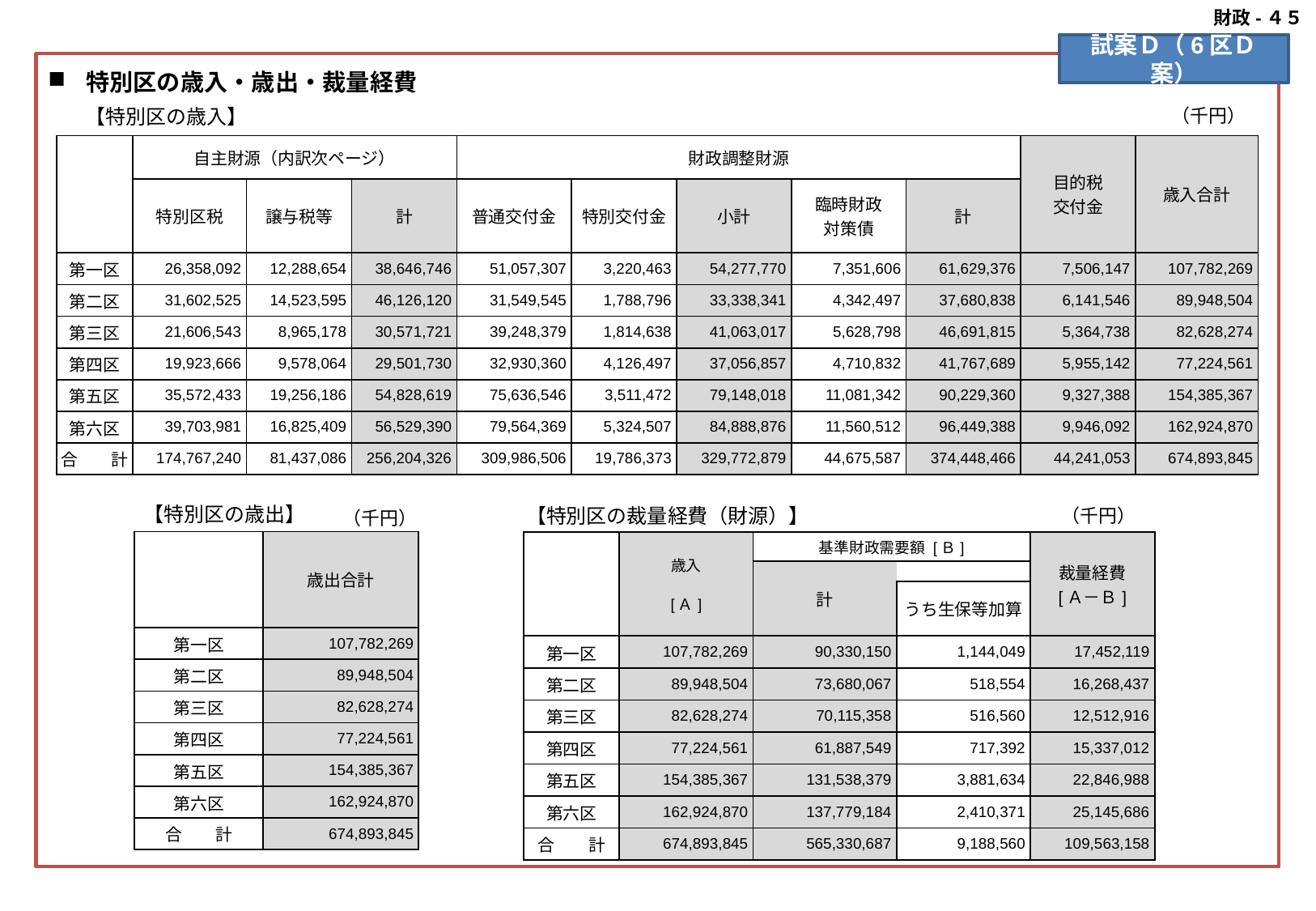

財政-４５
#
試案Ｄ（6区Ｄ案）

特別区の歳入・歳出・裁量経費

（千円）
【特別区の歳入】
|  | 自主財源（内訳次ページ） |  |  | 財政調整財源 |  |  |  |  | 目的税 交付金 | 歳入合計 |
| --- | --- | --- | --- | --- | --- | --- | --- | --- | --- | --- |
|  | 特別区税 | 譲与税等 | 計 | 普通交付金 | 特別交付金 | 小計 | 臨時財政 対策債 | 計 |  |  |
| 第一区 | 26,358,092 | 12,288,654 | 38,646,746 | 51,057,307 | 3,220,463 | 54,277,770 | 7,351,606 | 61,629,376 | 7,506,147 | 107,782,269 |
| 第二区 | 31,602,525 | 14,523,595 | 46,126,120 | 31,549,545 | 1,788,796 | 33,338,341 | 4,342,497 | 37,680,838 | 6,141,546 | 89,948,504 |
| 第三区 | 21,606,543 | 8,965,178 | 30,571,721 | 39,248,379 | 1,814,638 | 41,063,017 | 5,628,798 | 46,691,815 | 5,364,738 | 82,628,274 |
| 第四区 | 19,923,666 | 9,578,064 | 29,501,730 | 32,930,360 | 4,126,497 | 37,056,857 | 4,710,832 | 41,767,689 | 5,955,142 | 77,224,561 |
| 第五区 | 35,572,433 | 19,256,186 | 54,828,619 | 75,636,546 | 3,511,472 | 79,148,018 | 11,081,342 | 90,229,360 | 9,327,388 | 154,385,367 |
| 第六区 | 39,703,981 | 16,825,409 | 56,529,390 | 79,564,369 | 5,324,507 | 84,888,876 | 11,560,512 | 96,449,388 | 9,946,092 | 162,924,870 |
| 合　　計 | 174,767,240 | 81,437,086 | 256,204,326 | 309,986,506 | 19,786,373 | 329,772,879 | 44,675,587 | 374,448,466 | 44,241,053 | 674,893,845 |
【特別区の歳出】
【特別区の裁量経費（財源）】
（千円）
（千円）
|  | 歳出合計 |
| --- | --- |
| 第一区 | 107,782,269 |
| 第二区 | 89,948,504 |
| 第三区 | 82,628,274 |
| 第四区 | 77,224,561 |
| 第五区 | 154,385,367 |
| 第六区 | 162,924,870 |
| 合　　計 | 674,893,845 |
|  | 歳入 [Ａ] | 基準財政需要額 [Ｂ] |  | 裁量経費 [Ａ－Ｂ] |
| --- | --- | --- | --- | --- |
|  |  | 計 |  |  |
|  |  |  | うち生保等加算 |  |
| 第一区 | 107,782,269 | 90,330,150 | 1,144,049 | 17,452,119 |
| 第二区 | 89,948,504 | 73,680,067 | 518,554 | 16,268,437 |
| 第三区 | 82,628,274 | 70,115,358 | 516,560 | 12,512,916 |
| 第四区 | 77,224,561 | 61,887,549 | 717,392 | 15,337,012 |
| 第五区 | 154,385,367 | 131,538,379 | 3,881,634 | 22,846,988 |
| 第六区 | 162,924,870 | 137,779,184 | 2,410,371 | 25,145,686 |
| 合　　計 | 674,893,845 | 565,330,687 | 9,188,560 | 109,563,158 |